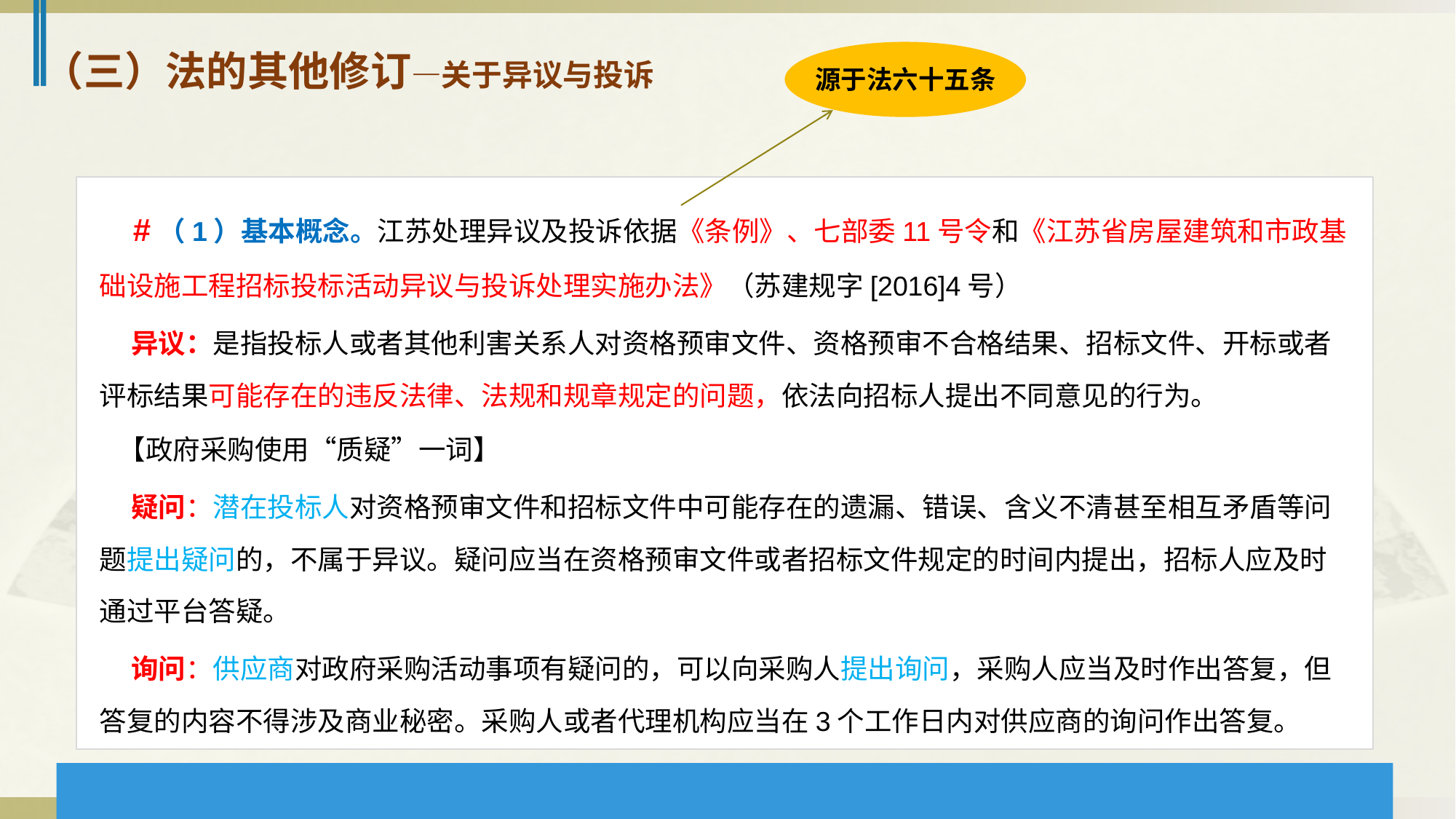

（三）法的其他修订—关于异议与投诉
源于法六十五条

    #（1）基本概念。江苏处理异议及投诉依据《条例》、七部委11号令和《江苏省房屋建筑和市政基础设施工程招标投标活动异议与投诉处理实施办法》（苏建规字[2016]4号）
    异议：是指投标人或者其他利害关系人对资格预审文件、资格预审不合格结果、招标文件、开标或者评标结果可能存在的违反法律、法规和规章规定的问题，依法向招标人提出不同意见的行为。
  【政府采购使用“质疑”一词】
    疑问：潜在投标人对资格预审文件和招标文件中可能存在的遗漏、错误、含义不清甚至相互矛盾等问题提出疑问的，不属于异议。疑问应当在资格预审文件或者招标文件规定的时间内提出，招标人应及时通过平台答疑。
    询问：供应商对政府采购活动事项有疑问的，可以向采购人提出询问，采购人应当及时作出答复，但答复的内容不得涉及商业秘密。采购人或者代理机构应当在3个工作日内对供应商的询问作出答复。